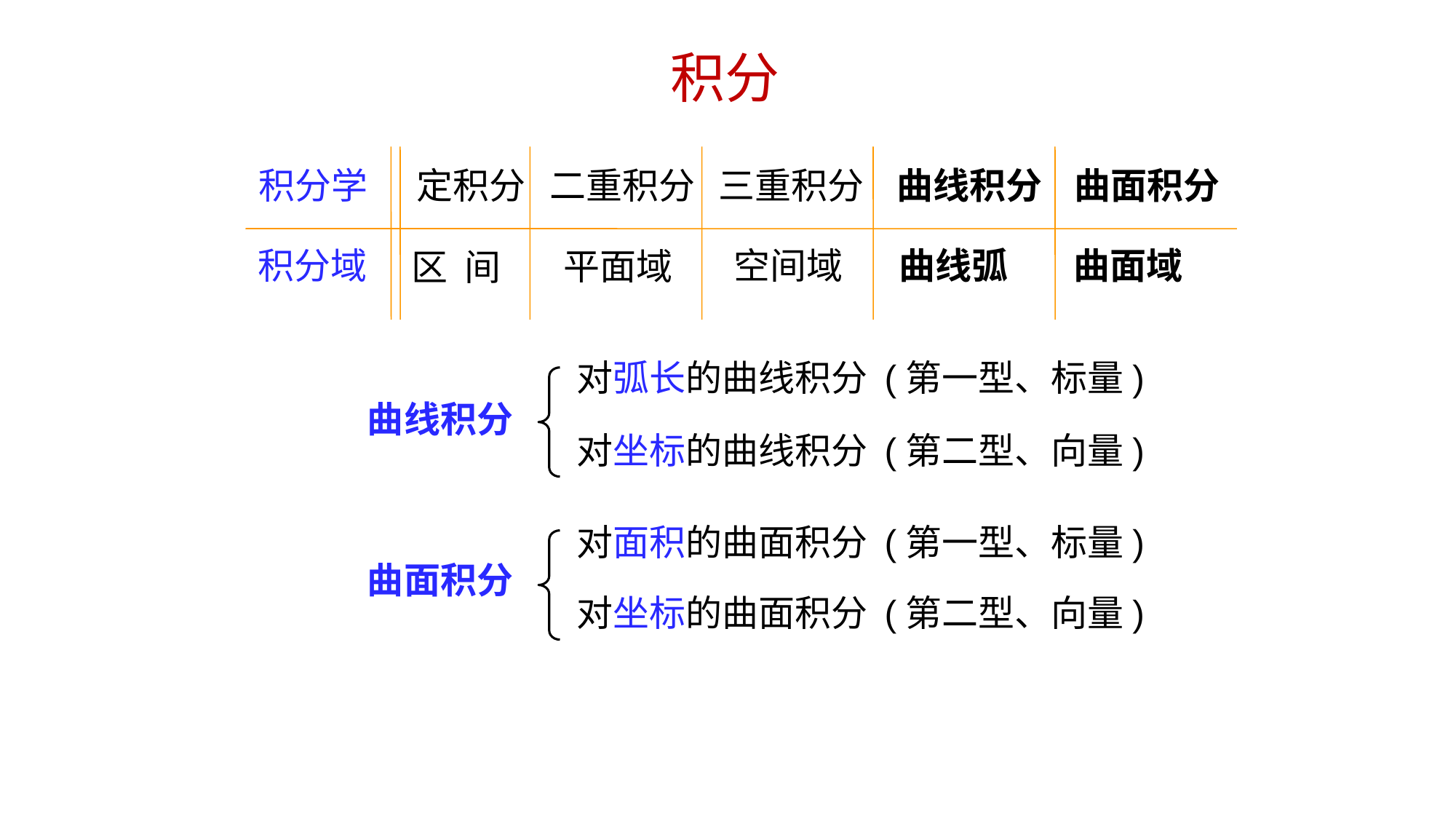

积分

曲面积分
定积分
二重积分
三重积分
曲线积分
积分学

曲面域
空间域
曲线弧
积分域
平面域
区  间
对弧长的曲线积分 (第一型、标量)

曲线积分
对坐标的曲线积分 (第二型、向量)
对面积的曲面积分 (第一型、标量)

曲面积分
对坐标的曲面积分 (第二型、向量)